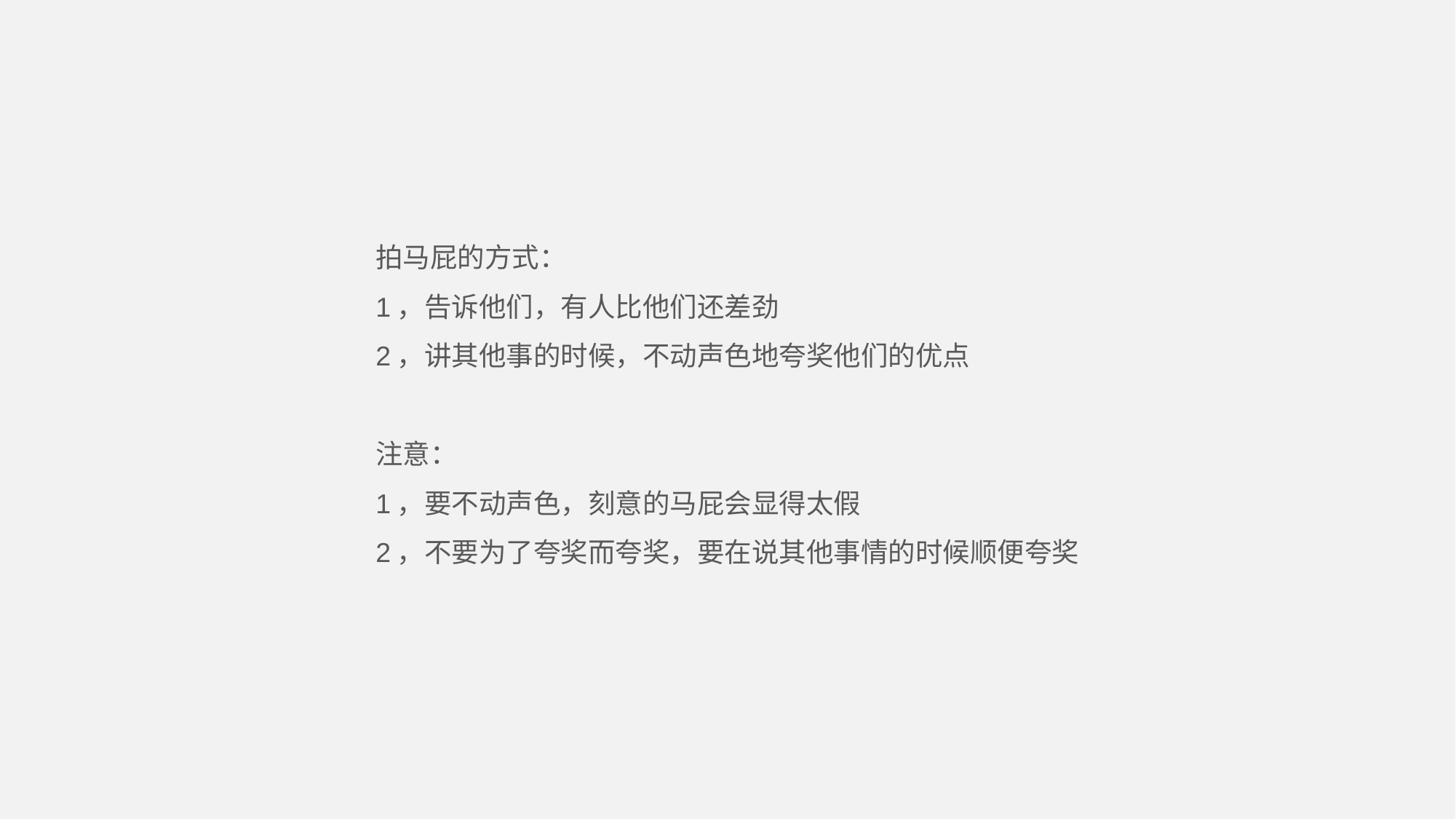

拍马屁的方式：
1，告诉他们，有人比他们还差劲
2，讲其他事的时候，不动声色地夸奖他们的优点

注意：
1，要不动声色，刻意的马屁会显得太假
2，不要为了夸奖而夸奖，要在说其他事情的时候顺便夸奖